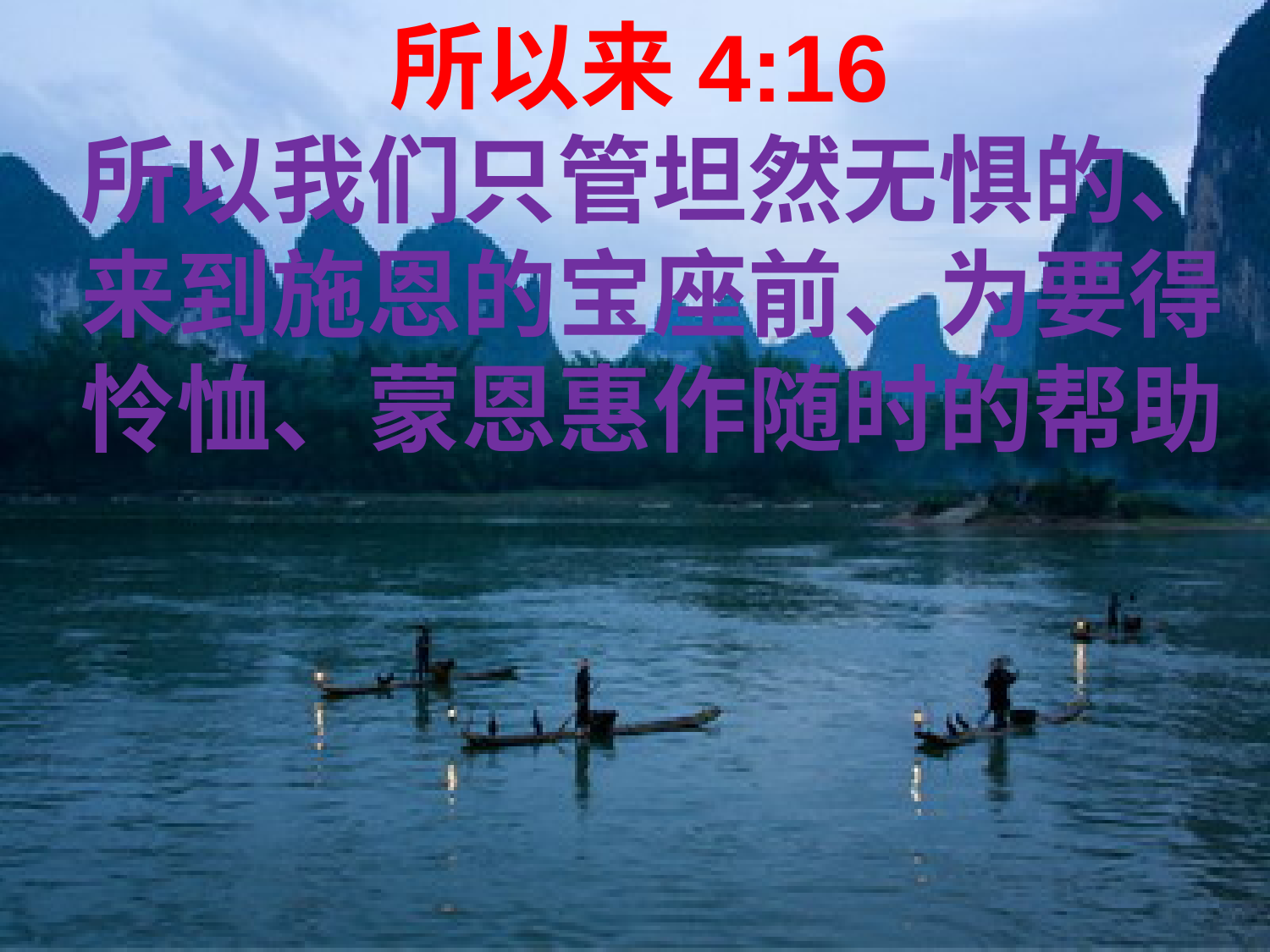

所以来4:16
所以我们只管坦然无惧的、来到施恩的宝座前、为要得怜恤、蒙恩惠作随时的帮助